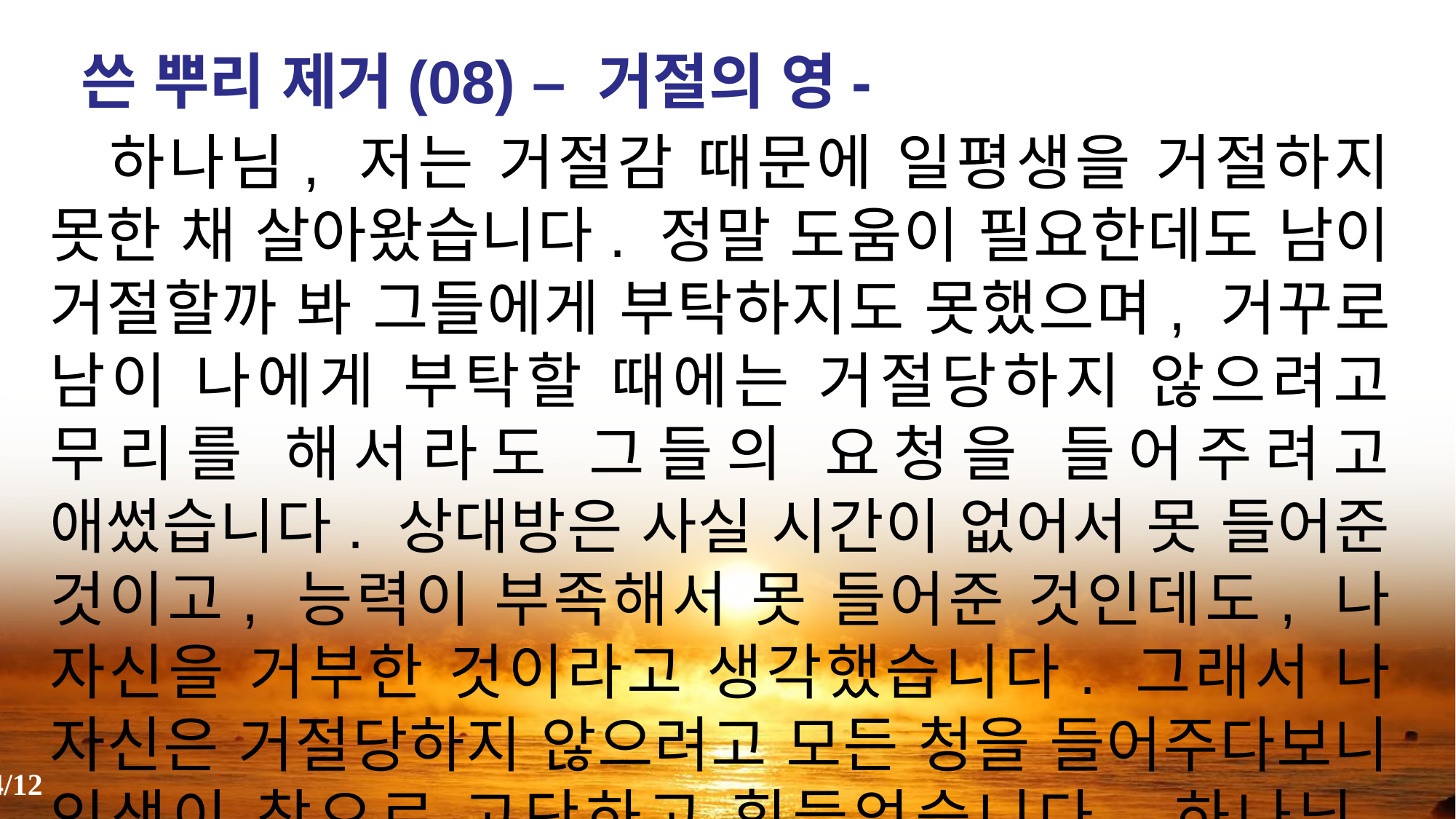

쓴 뿌리 제거(08) – 거절의 영-
  하나님, 저는 거절감 때문에 일평생을 거절하지 못한 채 살아왔습니다. 정말 도움이 필요한데도 남이 거절할까 봐 그들에게 부탁하지도 못했으며, 거꾸로 남이 나에게 부탁할 때에는 거절당하지 않으려고 무리를 해서라도 그들의 요청을 들어주려고 애썼습니다. 상대방은 사실 시간이 없어서 못 들어준 것이고, 능력이 부족해서 못 들어준 것인데도, 나 자신을 거부한 것이라고 생각했습니다. 그래서 나 자신은 거절당하지 않으려고 모든 청을 들어주다보니 인생이 참으로 고단하고 힘들었습니다. 하나님, 회개합니다. 용서해 주옵소서.